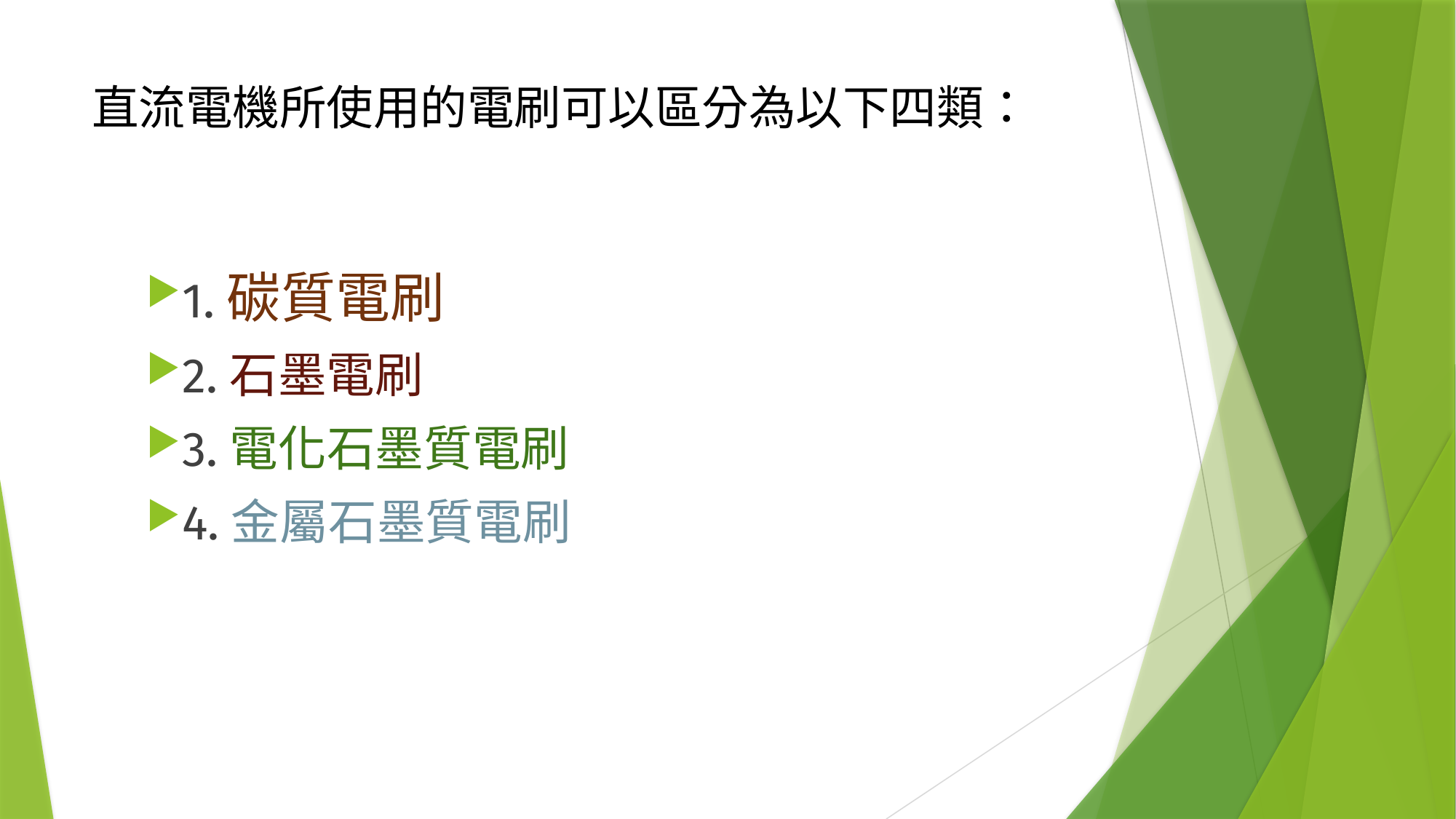

# 直流電機所使用的電刷可以區分為以下四類：
1.碳質電刷
2.石墨電刷
3.電化石墨質電刷
4.金屬石墨質電刷